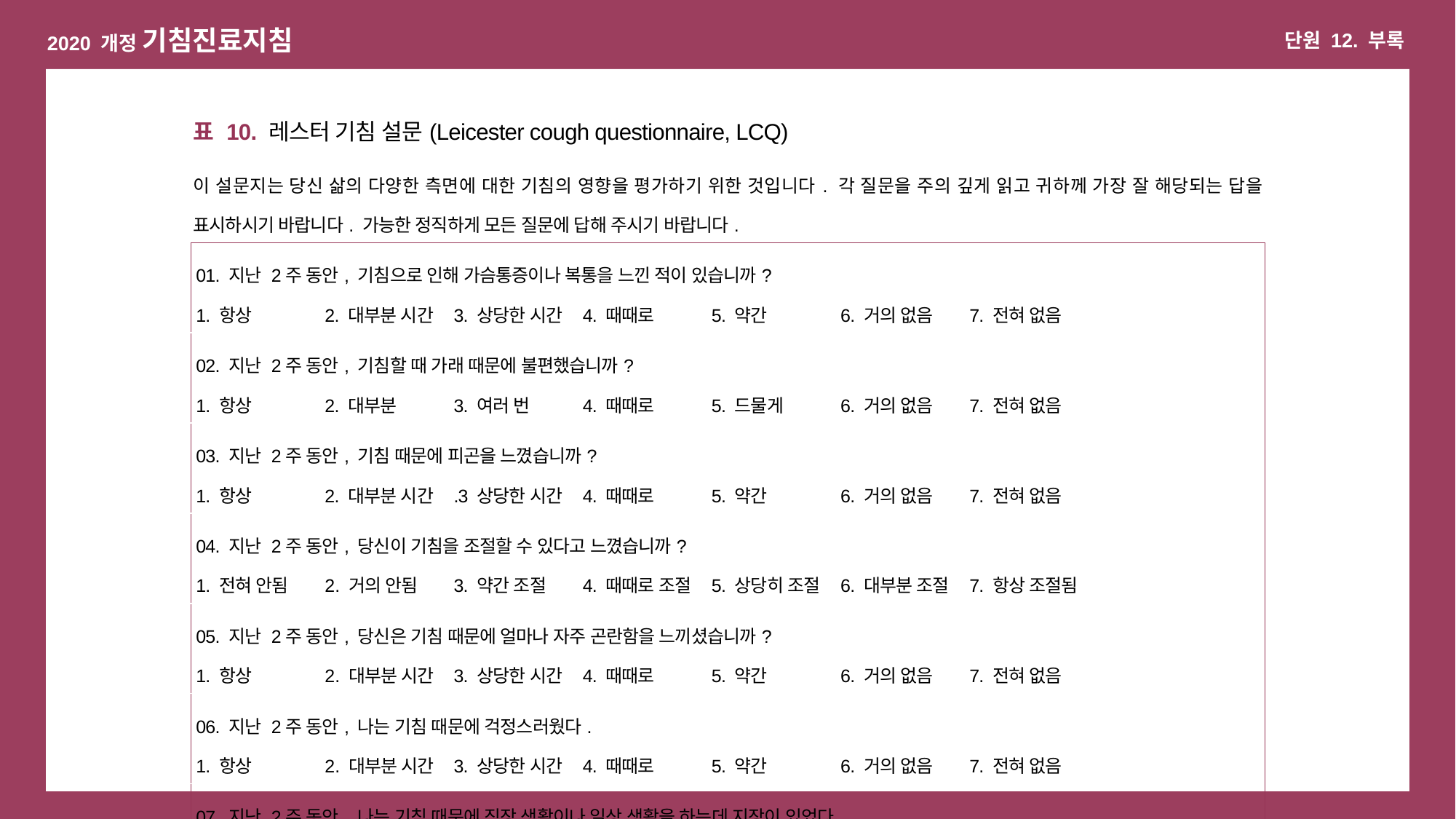

| 표 10. 레스터 기침 설문(Leicester cough questionnaire, LCQ) |
| --- |
| 이 설문지는 당신 삶의 다양한 측면에 대한 기침의 영향을 평가하기 위한 것입니다. 각 질문을 주의 깊게 읽고 귀하께 가장 잘 해당되는 답을 표시하시기 바랍니다. 가능한 정직하게 모든 질문에 답해 주시기 바랍니다. |
| 01. 지난 2주 동안, 기침으로 인해 가슴통증이나 복통을 느낀 적이 있습니까? 1. 항상 2. 대부분 시간 3. 상당한 시간 4. 때때로 5. 약간 6. 거의 없음 7. 전혀 없음 |
| 02. 지난 2주 동안, 기침할 때 가래 때문에 불편했습니까? 1. 항상 2. 대부분 3. 여러 번 4. 때때로 5. 드물게 6. 거의 없음 7. 전혀 없음 |
| 03. 지난 2주 동안, 기침 때문에 피곤을 느꼈습니까? 1. 항상 2. 대부분 시간 .3 상당한 시간 4. 때때로 5. 약간 6. 거의 없음 7. 전혀 없음 |
| 04. 지난 2주 동안, 당신이 기침을 조절할 수 있다고 느꼈습니까? 1. 전혀 안됨 2. 거의 안됨 3. 약간 조절 4. 때때로 조절 5. 상당히 조절 6. 대부분 조절 7. 항상 조절됨 |
| 05. 지난 2주 동안, 당신은 기침 때문에 얼마나 자주 곤란함을 느끼셨습니까? 1. 항상 2. 대부분 시간 3. 상당한 시간 4. 때때로 5. 약간 6. 거의 없음 7. 전혀 없음 |
| 06. 지난 2주 동안, 나는 기침 때문에 걱정스러웠다. 1. 항상 2. 대부분 시간 3. 상당한 시간 4. 때때로 5. 약간 6. 거의 없음 7. 전혀 없음 |
| 07. 지난 2주 동안, 나는 기침 때문에 직장 생활이나 일상 생활을 하는데 지장이 있었다. 1. 항상 2. 대부분 시간 3. 상당한 시간 4. 때때로 5. 약간 6. 거의 없음 7. 전혀 없음 |